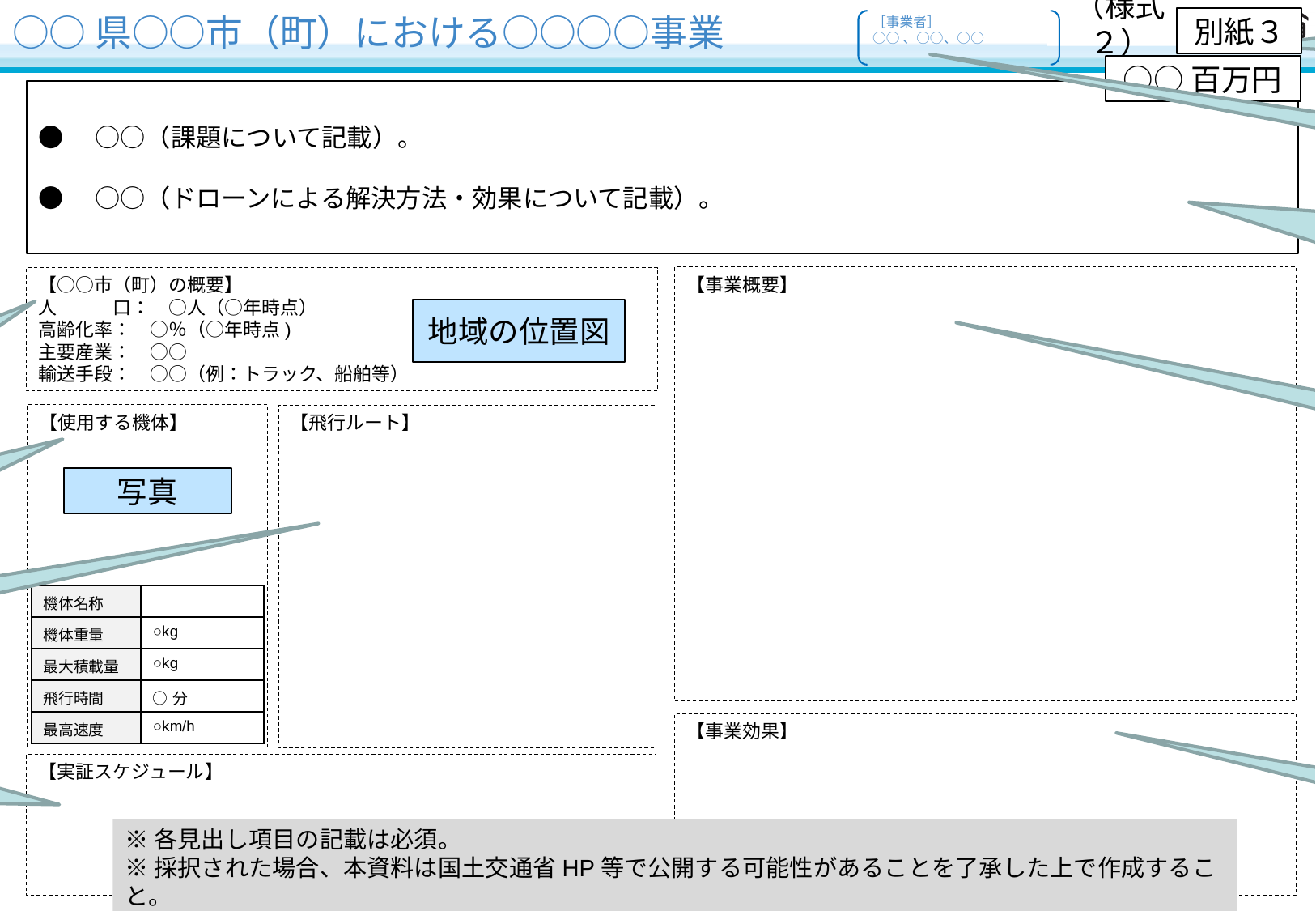

# ○○県○○市（町）における○○○○事業
（様式２）
［事業者］
○○、○○、○○

別紙３

本実証事業に必要な経費を記載してください。
○○百万円
●　○○（課題について記載）。

●　○○（ドローンによる解決方法・効果について記載）。
共同申請者を含む事業実施に関わる事業者を記載してください。
一つ目の●には地域の抱える課題（買い物弱者、災害対応等）を簡潔に記載してください。
二つ目の●にはドローンの有効性を踏まえた解決策を記載してください。
【事業概要】
【○○市（町）の概要】
人　　　口：　○人（○年時点）
高齢化率：　○％（○年時点)
主要産業：　○○
輸送手段：　○○（例：トラック、船舶等）
地域の位置図
地域の概要を記載してください。
イラストなどを活用して事業のイメージを作成してください。
【使用する機体】
【飛行ルート】
機体の仕様を記載してください。
写真
使用するドローン
地図上に飛行ルートを記載してください。
就航船舶
| 機体名称 |  |
| --- | --- |
| 機体重量 | ○kg |
| 最大積載量 | ○kg |
| 飛行時間 | ○分 |
| 最高速度 | ○km/h |
【事業効果】
【実証スケジュール】
ドローン配送による効果を記載してください。
年度内の実証スケジュールを記載してください。
※各見出し項目の記載は必須。
※採択された場合、本資料は国土交通省HP等で公開する可能性があることを了承した上で作成すること。